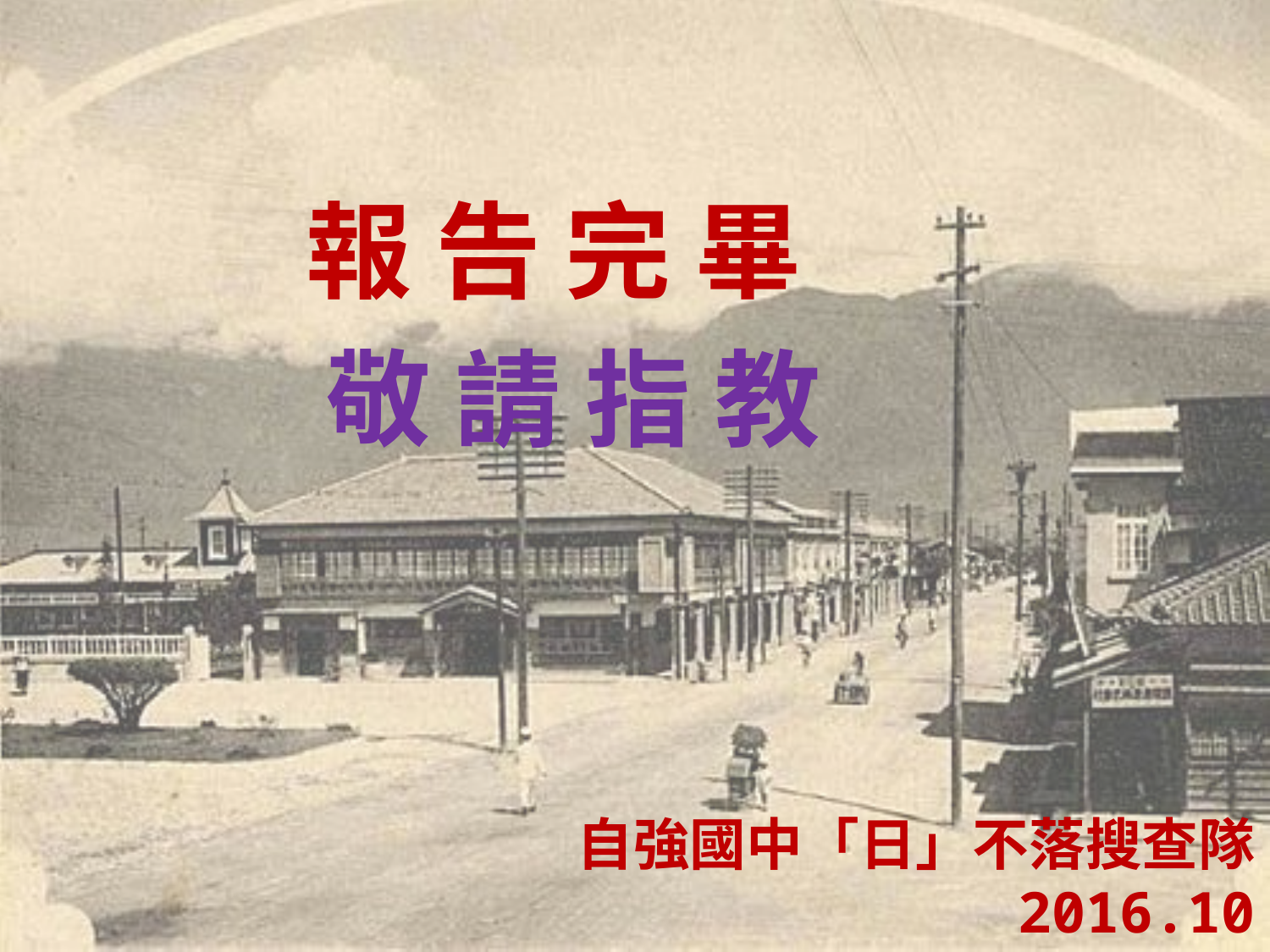

報 告 完 畢
   敬 請 指 教

自強國中「日」不落搜查隊
2016.10